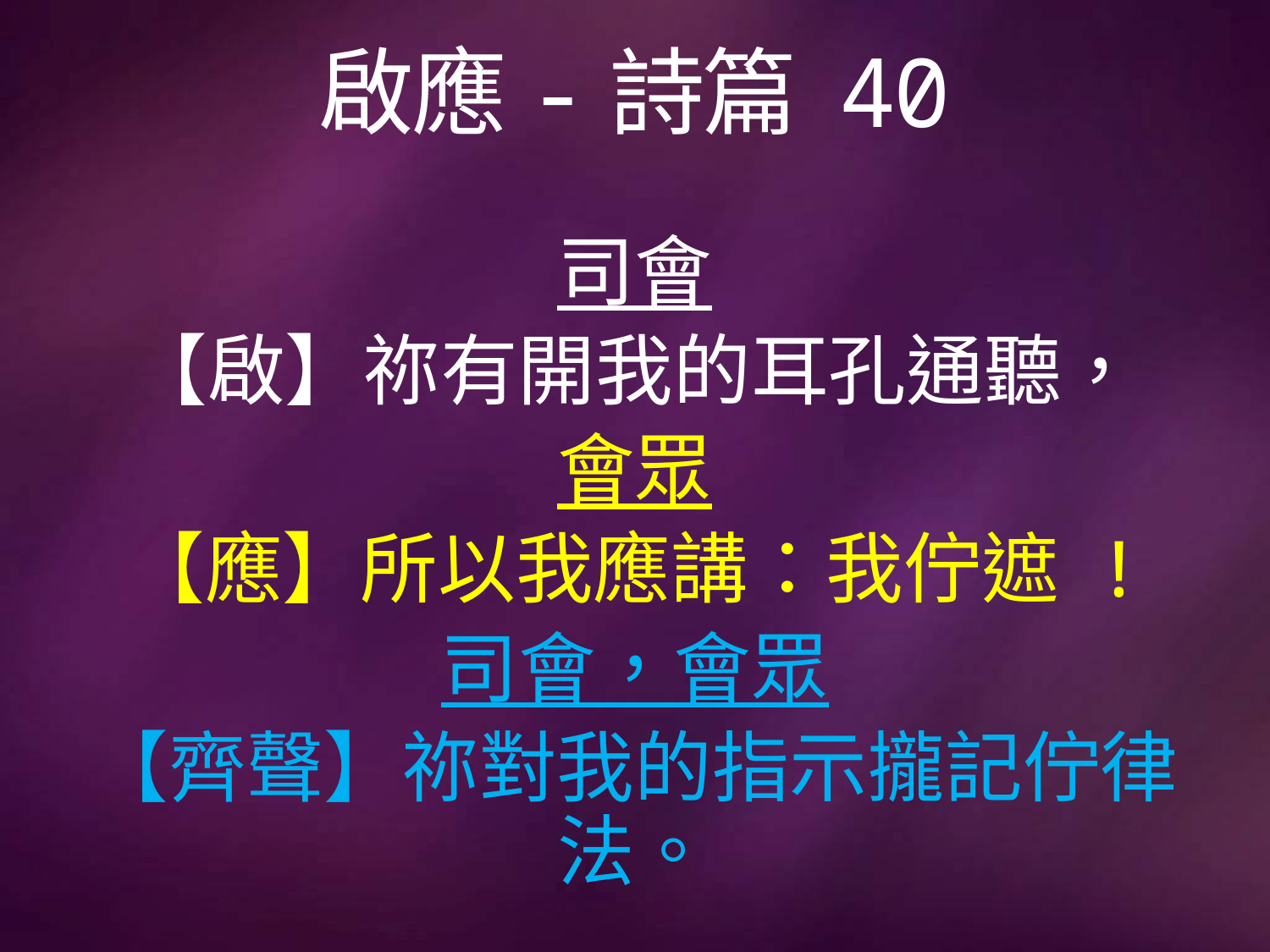

# 啟應-詩篇 40
司會
【啟】祢有開我的耳孔通聽，
會眾
【應】所以我應講：我佇遮 !
司會，會眾
【齊聲】祢對我的指示攏記佇律法。